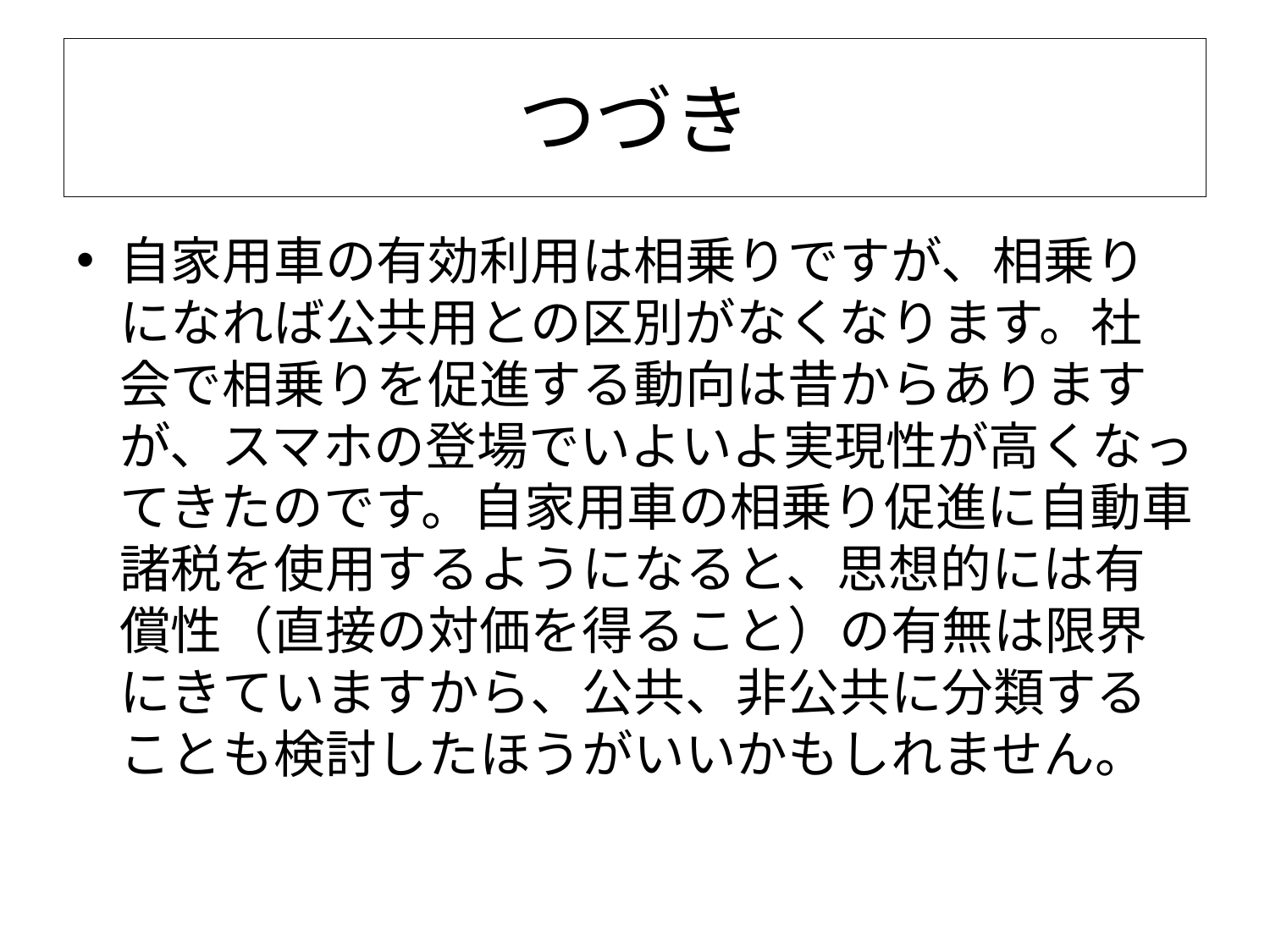

# つづき
自家用車の有効利用は相乗りですが、相乗りになれば公共用との区別がなくなります。社会で相乗りを促進する動向は昔からありますが、スマホの登場でいよいよ実現性が高くなってきたのです。自家用車の相乗り促進に自動車諸税を使用するようになると、思想的には有償性（直接の対価を得ること）の有無は限界にきていますから、公共、非公共に分類することも検討したほうがいいかもしれません。